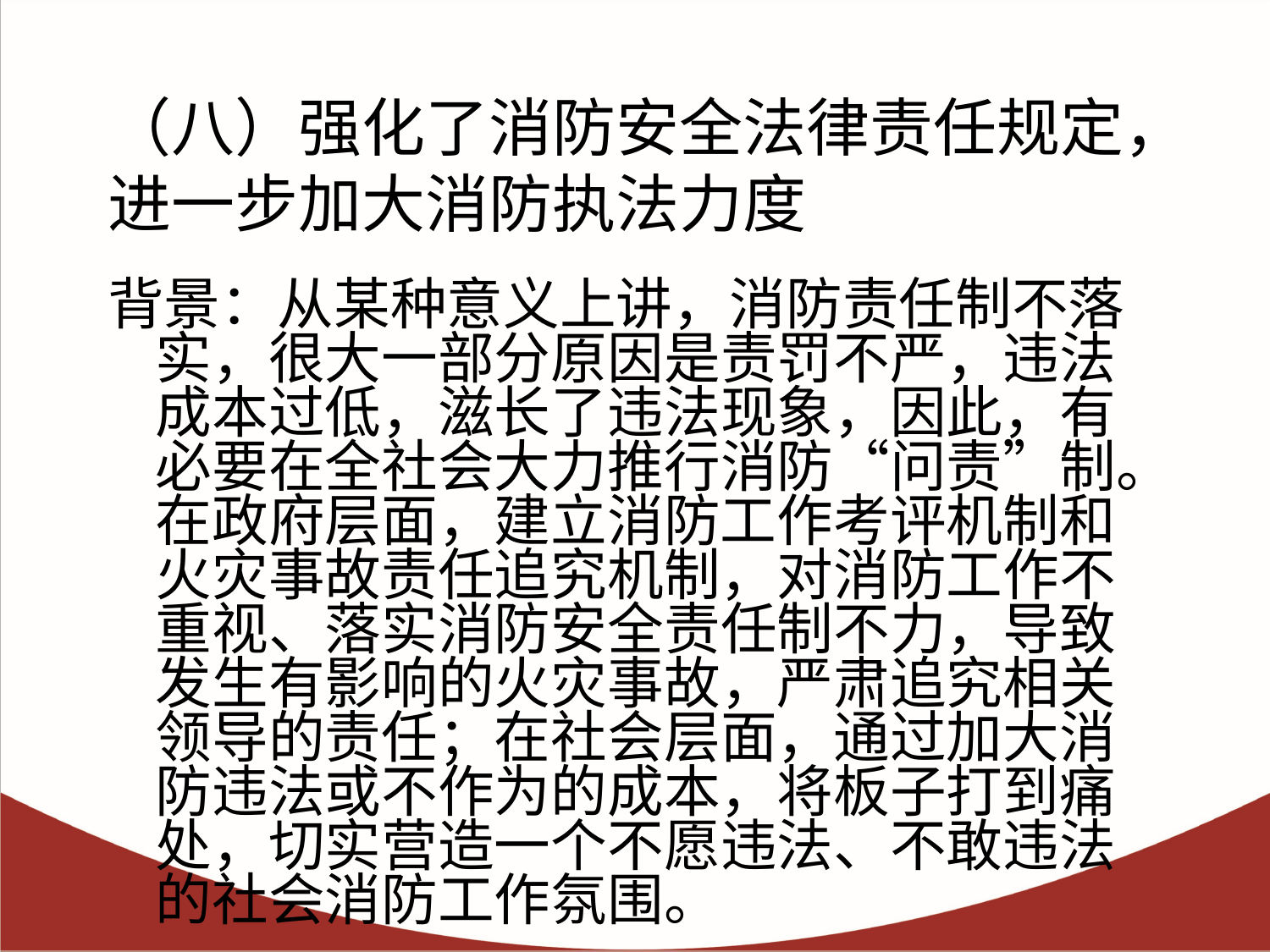

# （八）强化了消防安全法律责任规定，进一步加大消防执法力度
背景：从某种意义上讲，消防责任制不落实，很大一部分原因是责罚不严，违法成本过低，滋长了违法现象，因此，有必要在全社会大力推行消防“问责”制。在政府层面，建立消防工作考评机制和火灾事故责任追究机制，对消防工作不重视、落实消防安全责任制不力，导致发生有影响的火灾事故，严肃追究相关领导的责任；在社会层面，通过加大消防违法或不作为的成本，将板子打到痛处，切实营造一个不愿违法、不敢违法的社会消防工作氛围。